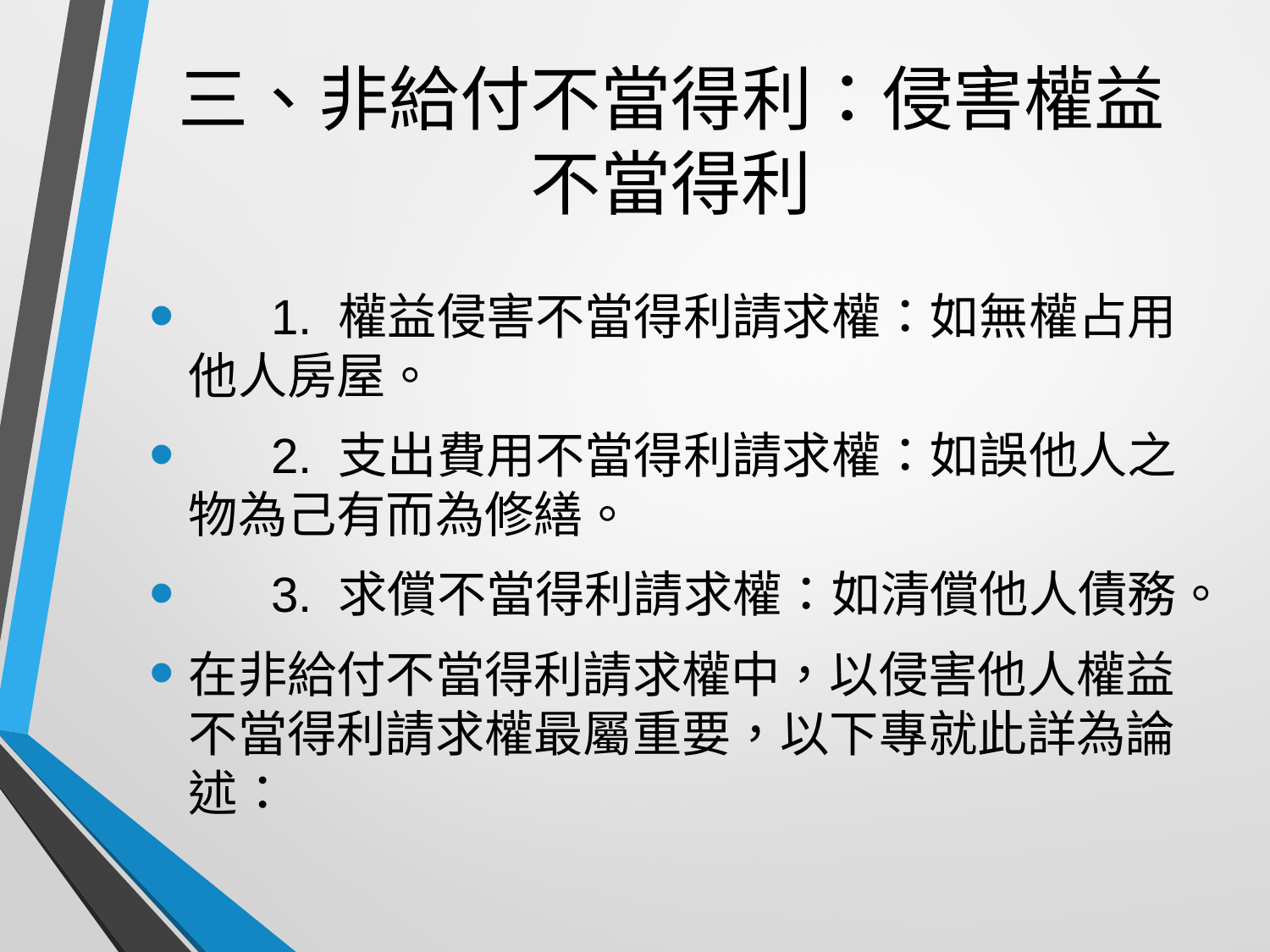

# 三、非給付不當得利：侵害權益不當得利
      1. 權益侵害不當得利請求權：如無權占用他人房屋。
      2. 支出費用不當得利請求權：如誤他人之物為己有而為修繕。
      3. 求償不當得利請求權：如清償他人債務。
在非給付不當得利請求權中，以侵害他人權益不當得利請求權最屬重要，以下專就此詳為論述：